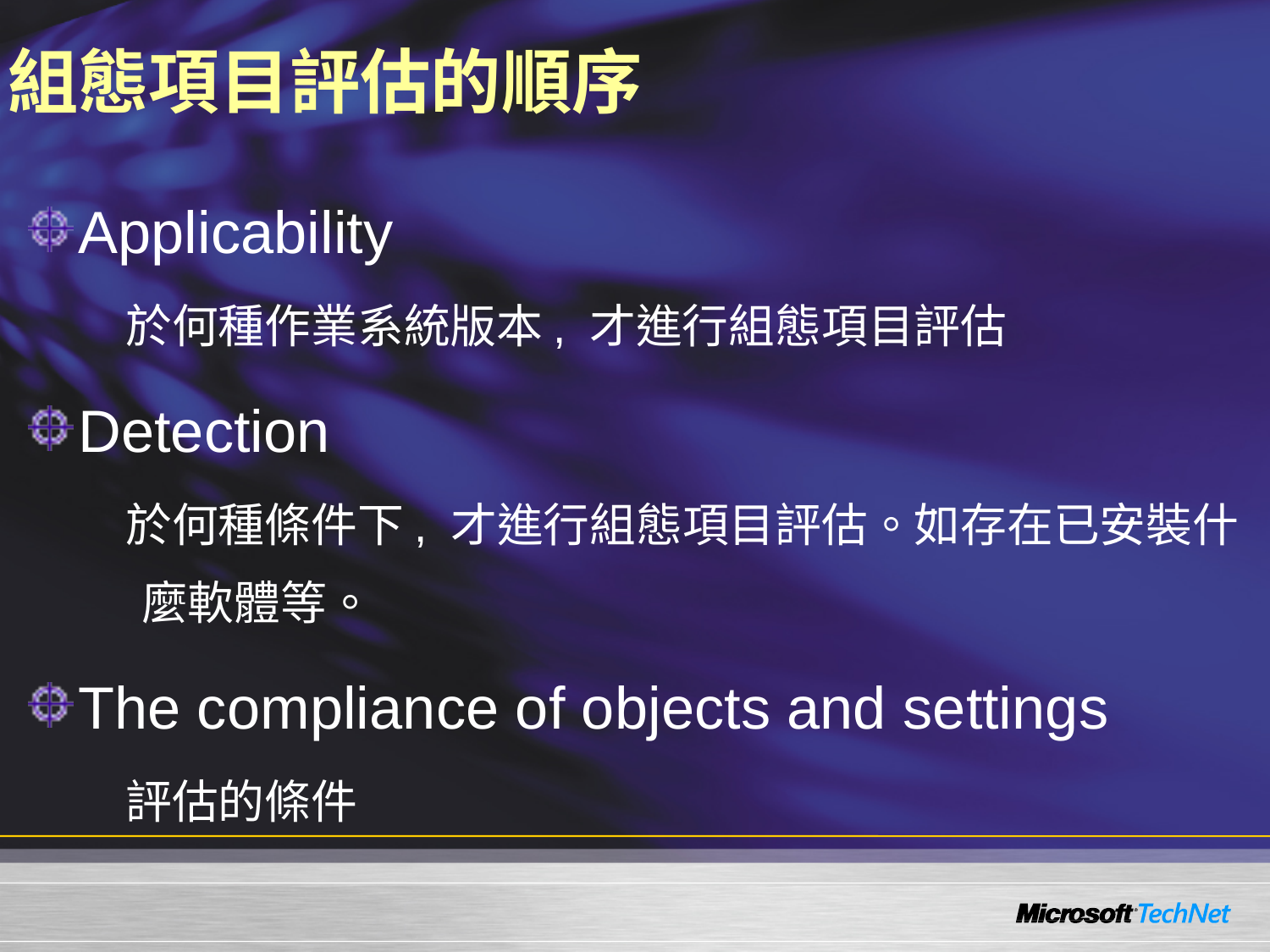

# 組態項目評估的順序
Applicability
於何種作業系統版本, 才進行組態項目評估
Detection
於何種條件下, 才進行組態項目評估。如存在已安裝什麼軟體等。
The compliance of objects and settings
評估的條件